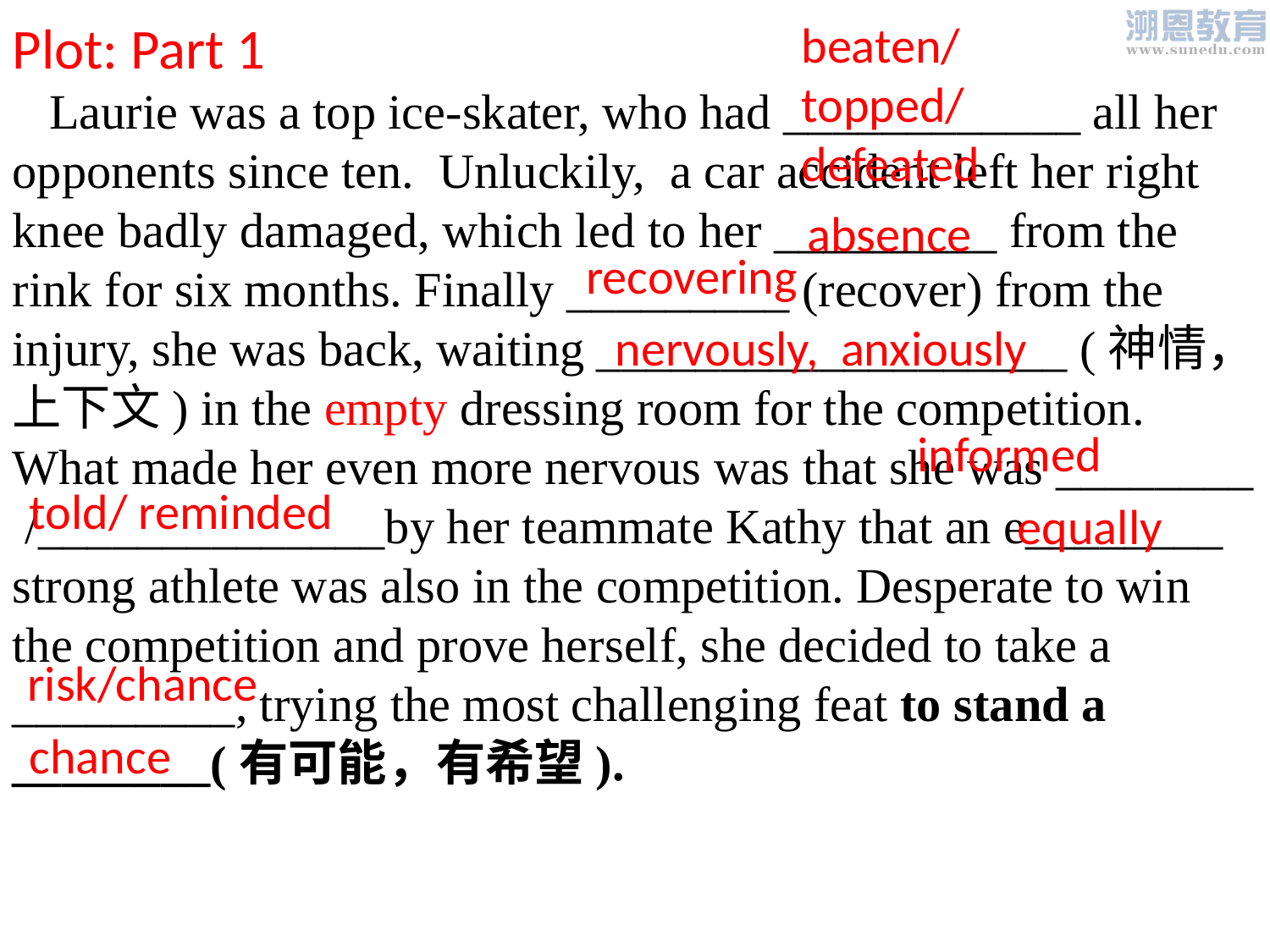

Plot: Part 1
   Laurie was a top ice-skater, who had ____________ all her opponents since ten.  Unluckily,  a car accident left her right knee badly damaged, which led to her _________ from the rink for six months. Finally _________ (recover) from the injury, she was back, waiting ___________________ (神情，上下文) in the empty dressing room for the competition. What made her even more nervous was that she was ________  /______________by her teammate Kathy that an e________  strong athlete was also in the competition. Desperate to win the competition and prove herself, she decided to take a _________, trying the most challenging feat to stand a ________(有可能，有希望).
beaten/topped/ defeated
absence
recovering
nervously,  anxiously
informed
told/ reminded
equally
risk/chance
chance